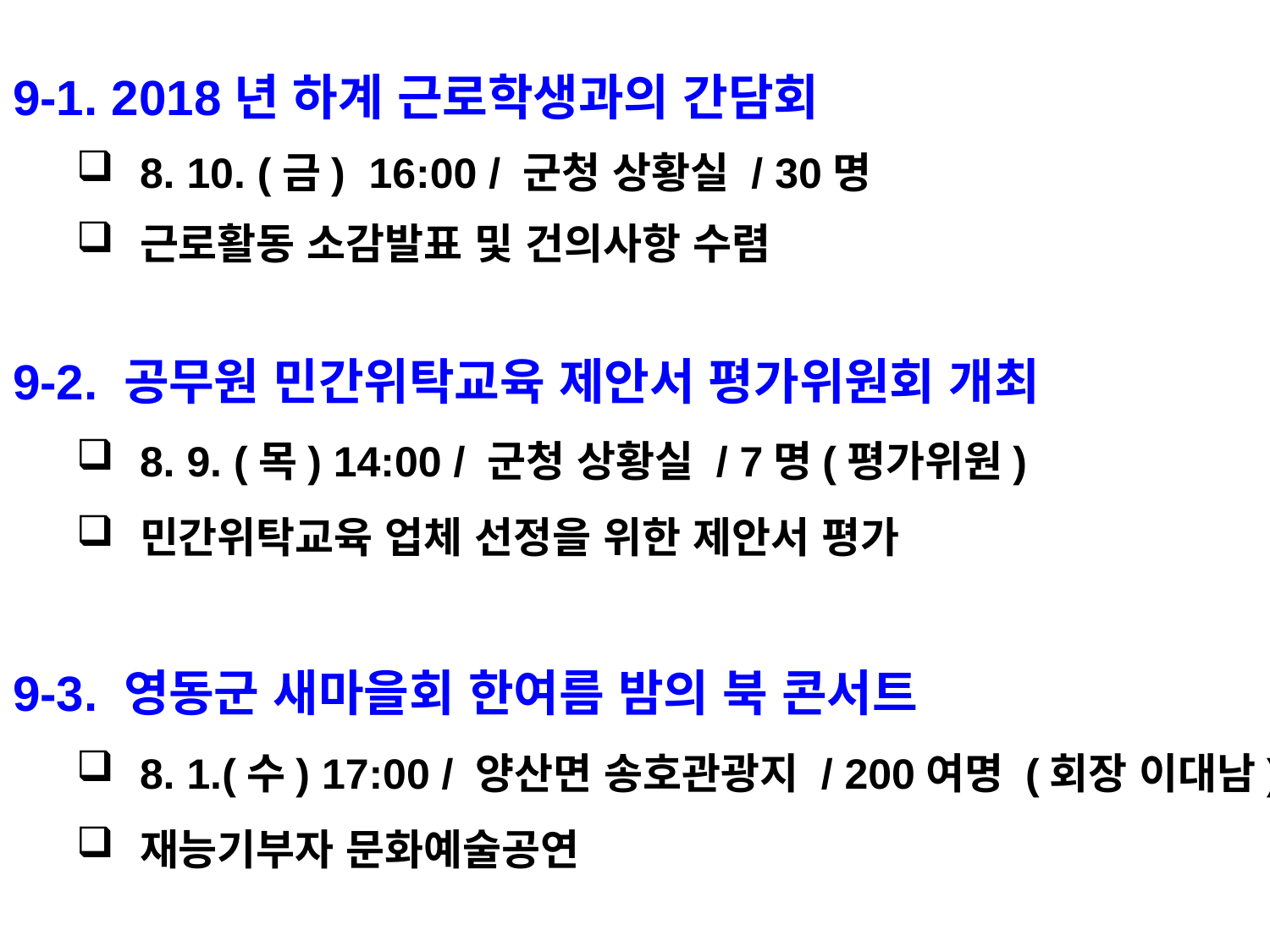

9-1. 2018년 하계 근로학생과의 간담회
8. 10. (금)  16:00 / 군청 상황실 / 30명
근로활동 소감발표 및 건의사항 수렴
9-2. 공무원 민간위탁교육 제안서 평가위원회 개최
8. 9. (목) 14:00 / 군청 상황실 / 7명(평가위원)
민간위탁교육 업체 선정을 위한 제안서 평가
9-3. 영동군 새마을회 한여름 밤의 북 콘서트
8. 1.(수) 17:00 / 양산면 송호관광지 / 200여명 (회장 이대남)
재능기부자 문화예술공연